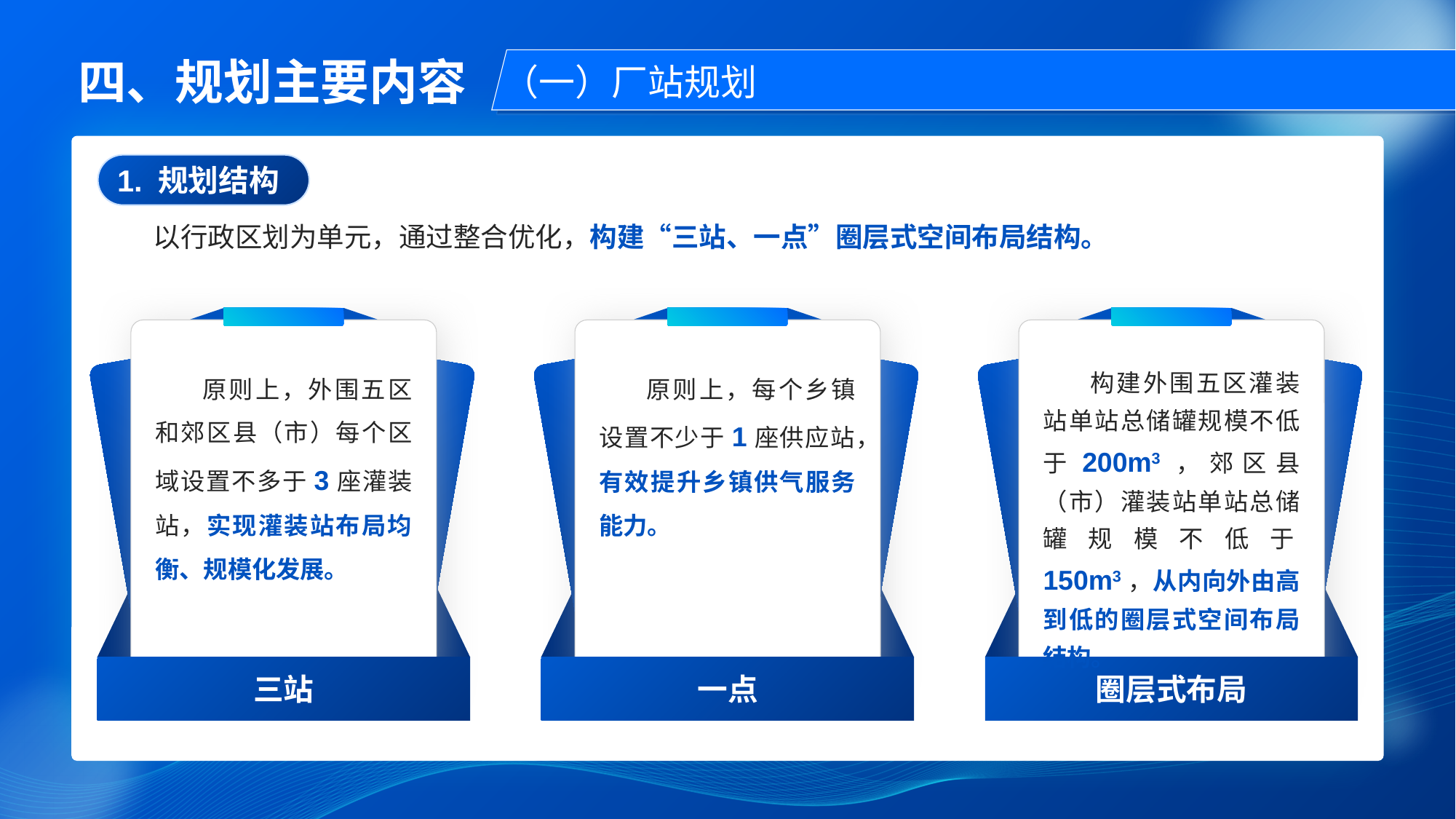

四、规划主要内容

（一）厂站规划

1. 规划结构
以行政区划为单元，通过整合优化，构建“三站、一点”圈层式空间布局结构。

原则上，外围五区和郊区县（市）每个区域设置不多于3座灌装站，实现灌装站布局均衡、规模化发展。

三站

原则上，每个乡镇设置不少于1座供应站，有效提升乡镇供气服务能力。

一点

构建外围五区灌装站单站总储罐规模不低于200m3，郊区县（市）灌装站单站总储罐规模不低于150m3，从内向外由高到低的圈层式空间布局结构。

圈层式布局